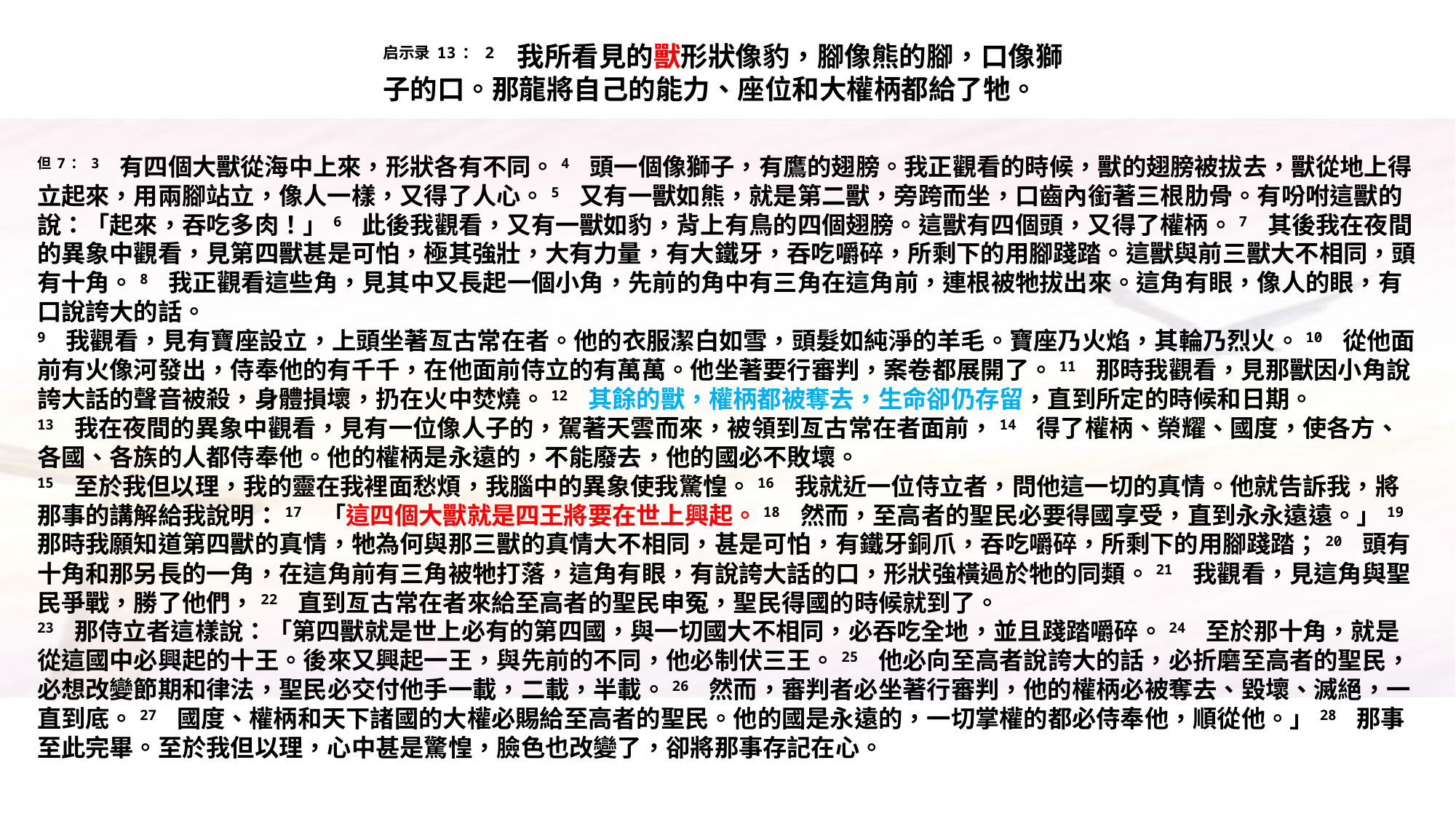

启示录13：2 我所看見的獸形狀像豹，腳像熊的腳，口像獅子的口。那龍將自己的能力、座位和大權柄都給了牠。
但7：3 有四個大獸從海中上來，形狀各有不同。4 頭一個像獅子，有鷹的翅膀。我正觀看的時候，獸的翅膀被拔去，獸從地上得立起來，用兩腳站立，像人一樣，又得了人心。5 又有一獸如熊，就是第二獸，旁跨而坐，口齒內銜著三根肋骨。有吩咐這獸的說：「起來，吞吃多肉！」6 此後我觀看，又有一獸如豹，背上有鳥的四個翅膀。這獸有四個頭，又得了權柄。7 其後我在夜間的異象中觀看，見第四獸甚是可怕，極其強壯，大有力量，有大鐵牙，吞吃嚼碎，所剩下的用腳踐踏。這獸與前三獸大不相同，頭有十角。8 我正觀看這些角，見其中又長起一個小角，先前的角中有三角在這角前，連根被牠拔出來。這角有眼，像人的眼，有口說誇大的話。
9 我觀看，見有寶座設立，上頭坐著亙古常在者。他的衣服潔白如雪，頭髮如純淨的羊毛。寶座乃火焰，其輪乃烈火。10 從他面前有火像河發出，侍奉他的有千千，在他面前侍立的有萬萬。他坐著要行審判，案卷都展開了。11 那時我觀看，見那獸因小角說誇大話的聲音被殺，身體損壞，扔在火中焚燒。12 其餘的獸，權柄都被奪去，生命卻仍存留，直到所定的時候和日期。
13 我在夜間的異象中觀看，見有一位像人子的，駕著天雲而來，被領到亙古常在者面前，14 得了權柄、榮耀、國度，使各方、各國、各族的人都侍奉他。他的權柄是永遠的，不能廢去，他的國必不敗壞。
15 至於我但以理，我的靈在我裡面愁煩，我腦中的異象使我驚惶。16 我就近一位侍立者，問他這一切的真情。他就告訴我，將那事的講解給我說明：17 「這四個大獸就是四王將要在世上興起。18 然而，至高者的聖民必要得國享受，直到永永遠遠。」19 那時我願知道第四獸的真情，牠為何與那三獸的真情大不相同，甚是可怕，有鐵牙銅爪，吞吃嚼碎，所剩下的用腳踐踏；20 頭有十角和那另長的一角，在這角前有三角被牠打落，這角有眼，有說誇大話的口，形狀強橫過於牠的同類。21 我觀看，見這角與聖民爭戰，勝了他們，22 直到亙古常在者來給至高者的聖民申冤，聖民得國的時候就到了。
23 那侍立者這樣說：「第四獸就是世上必有的第四國，與一切國大不相同，必吞吃全地，並且踐踏嚼碎。24 至於那十角，就是從這國中必興起的十王。後來又興起一王，與先前的不同，他必制伏三王。25 他必向至高者說誇大的話，必折磨至高者的聖民，必想改變節期和律法，聖民必交付他手一載，二載，半載。26 然而，審判者必坐著行審判，他的權柄必被奪去、毀壞、滅絕，一直到底。27 國度、權柄和天下諸國的大權必賜給至高者的聖民。他的國是永遠的，一切掌權的都必侍奉他，順從他。」28 那事至此完畢。至於我但以理，心中甚是驚惶，臉色也改變了，卻將那事存記在心。